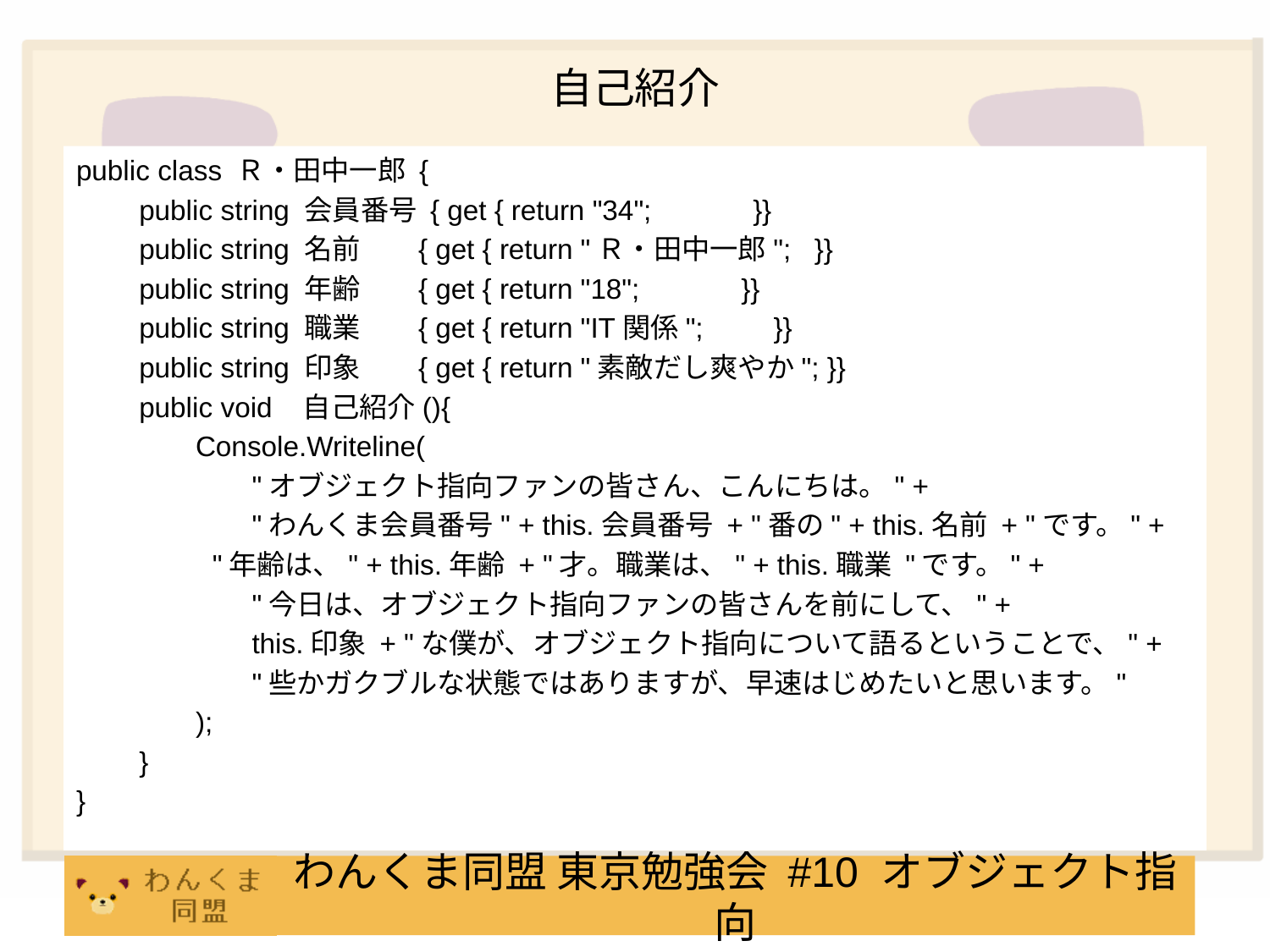

# 自己紹介
public class Ｒ・田中一郎 {
　　public string 会員番号 { get { return "34";             }}
　　public string 名前        { get { return "Ｒ・田中一郎";   }}
　　public string 年齢        { get { return "18";             }}
　　public string 職業        { get { return "IT関係";         }}
　　public string 印象        { get { return "素敵だし爽やか"; }}
　　public void   自己紹介(){
　　　　Console.Writeline(
　　　　　　"オブジェクト指向ファンの皆さん、こんにちは。" +
　　　　　　"わんくま会員番号" + this.会員番号 + "番の" + this.名前 + "です。" +
	　　    "年齢は、" + this.年齢 + "才。職業は、" + this.職業 "です。" +
　　　　　　"今日は、オブジェクト指向ファンの皆さんを前にして、" +
　　　　　　this.印象 + "な僕が、オブジェクト指向について語るということで、" +
　　　　　　"些かガクブルな状態ではありますが、早速はじめたいと思います。"
　　　　);
　　}
}